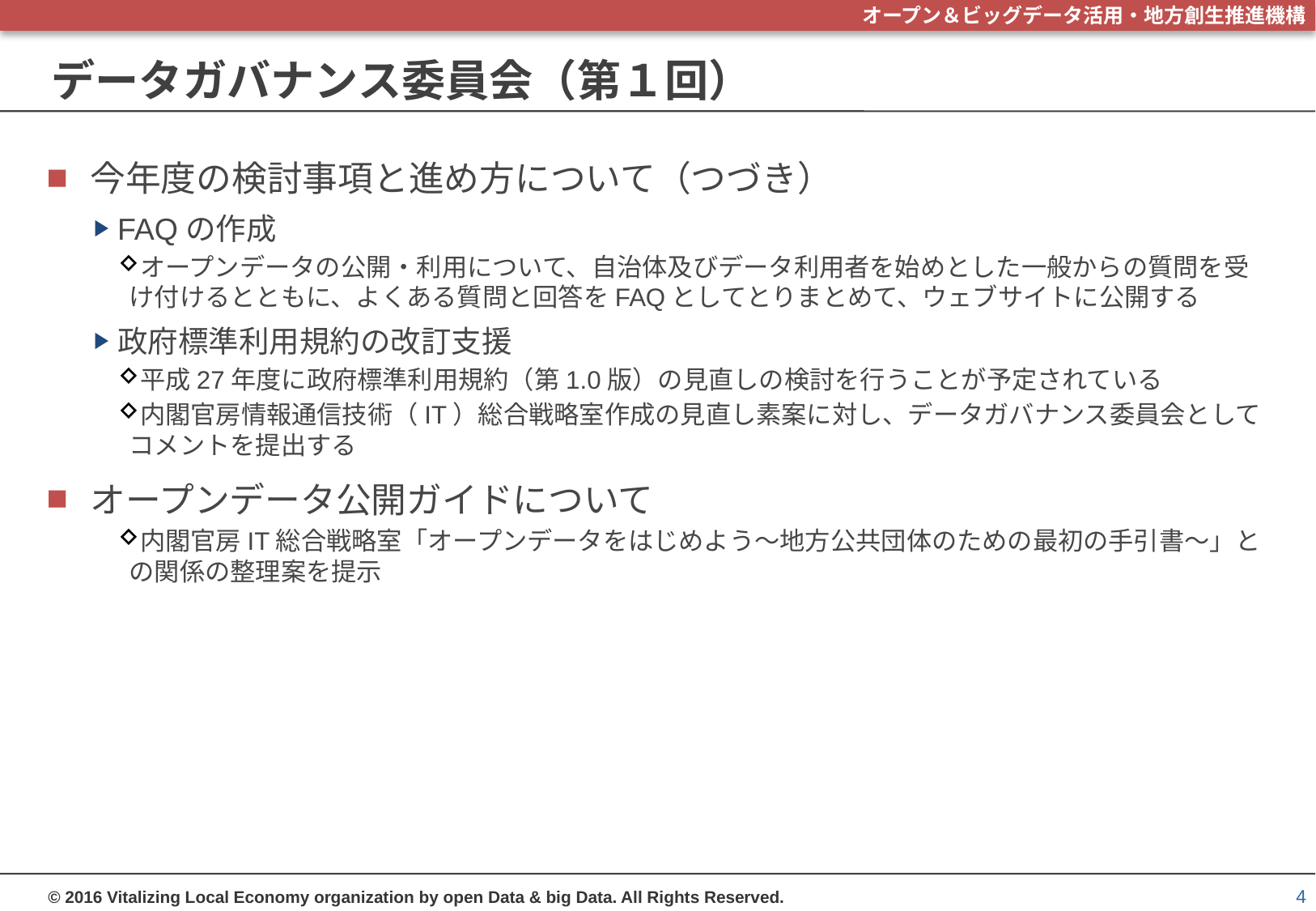

# データガバナンス委員会（第１回）
今年度の検討事項と進め方について（つづき）
FAQの作成
オープンデータの公開・利用について、自治体及びデータ利用者を始めとした一般からの質問を受け付けるとともに、よくある質問と回答をFAQとしてとりまとめて、ウェブサイトに公開する
政府標準利用規約の改訂支援
平成27年度に政府標準利用規約（第1.0版）の見直しの検討を行うことが予定されている
内閣官房情報通信技術（IT）総合戦略室作成の見直し素案に対し、データガバナンス委員会としてコメントを提出する
オープンデータ公開ガイドについて
内閣官房IT総合戦略室「オープンデータをはじめよう～地方公共団体のための最初の手引書～」との関係の整理案を提示
4